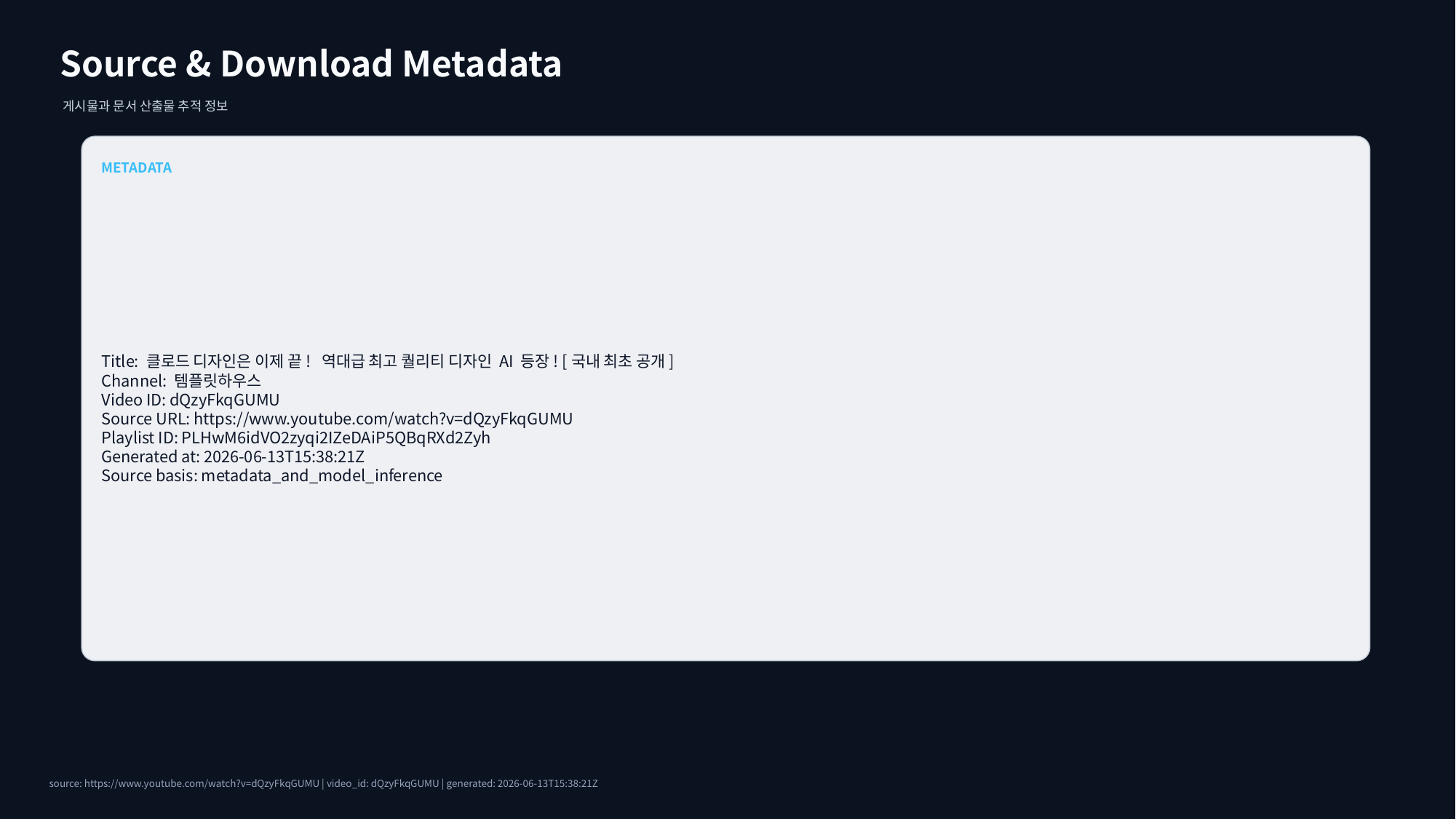

Source & Download Metadata
게시물과 문서 산출물 추적 정보

METADATA
Title: 클로드 디자인은 이제 끝!  역대급 최고 퀄리티 디자인 AI 등장! [국내 최초 공개]
Channel: 템플릿하우스
Video ID: dQzyFkqGUMU
Source URL: https://www.youtube.com/watch?v=dQzyFkqGUMU
Playlist ID: PLHwM6idVO2zyqi2IZeDAiP5QBqRXd2Zyh
Generated at: 2026-06-13T15:38:21Z
Source basis: metadata_and_model_inference
source: https://www.youtube.com/watch?v=dQzyFkqGUMU | video_id: dQzyFkqGUMU | generated: 2026-06-13T15:38:21Z